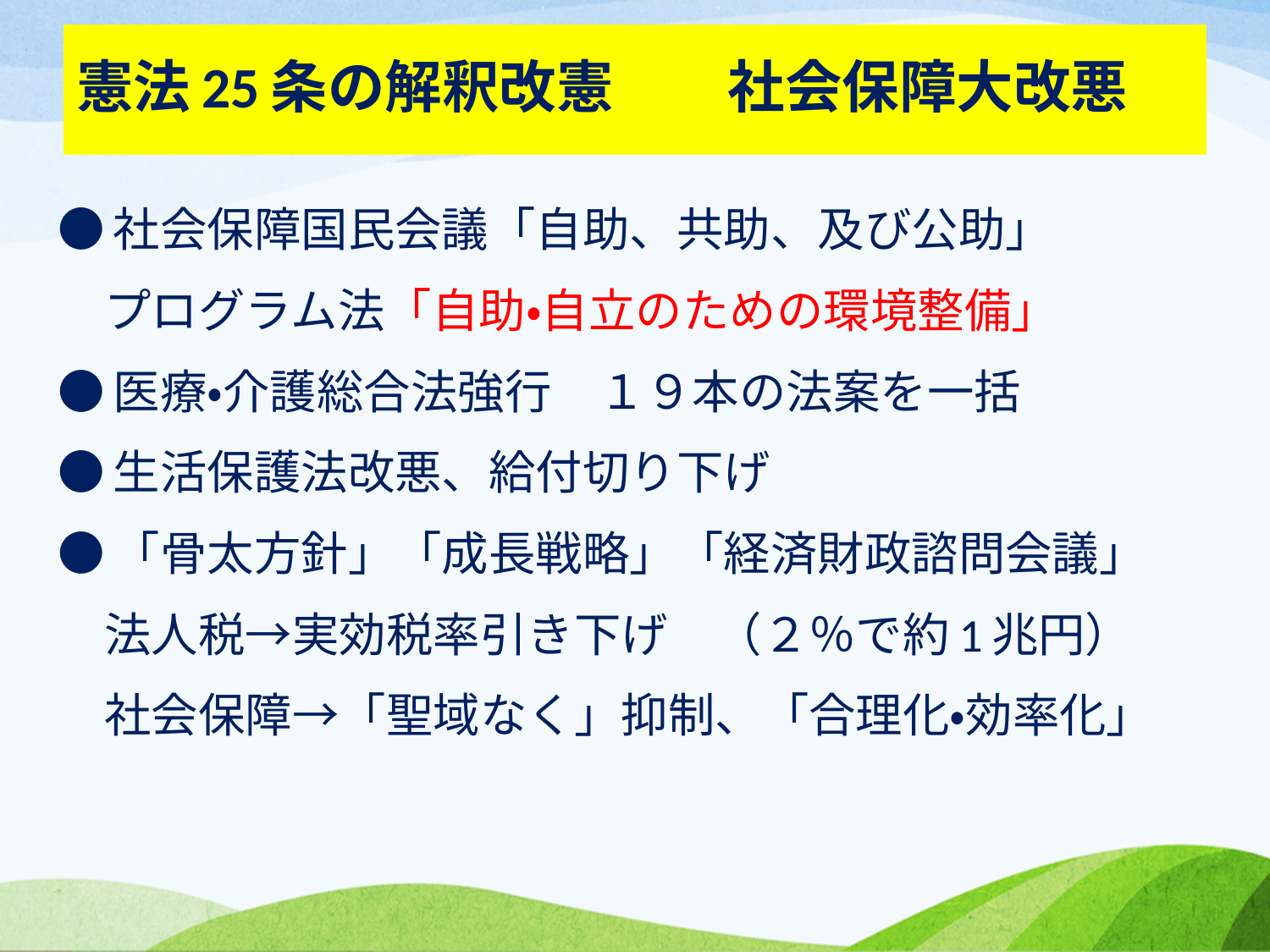

# 憲法25条の解釈改憲　　社会保障大改悪
●社会保障国民会議「自助、共助、及び公助」
　プログラム法「自助・自立のための環境整備」
●医療・介護総合法強行　１９本の法案を一括
●生活保護法改悪、給付切り下げ
●「骨太方針」「成長戦略」「経済財政諮問会議」
　法人税→実効税率引き下げ　（２％で約1兆円）
　社会保障→「聖域なく」抑制、「合理化・効率化」